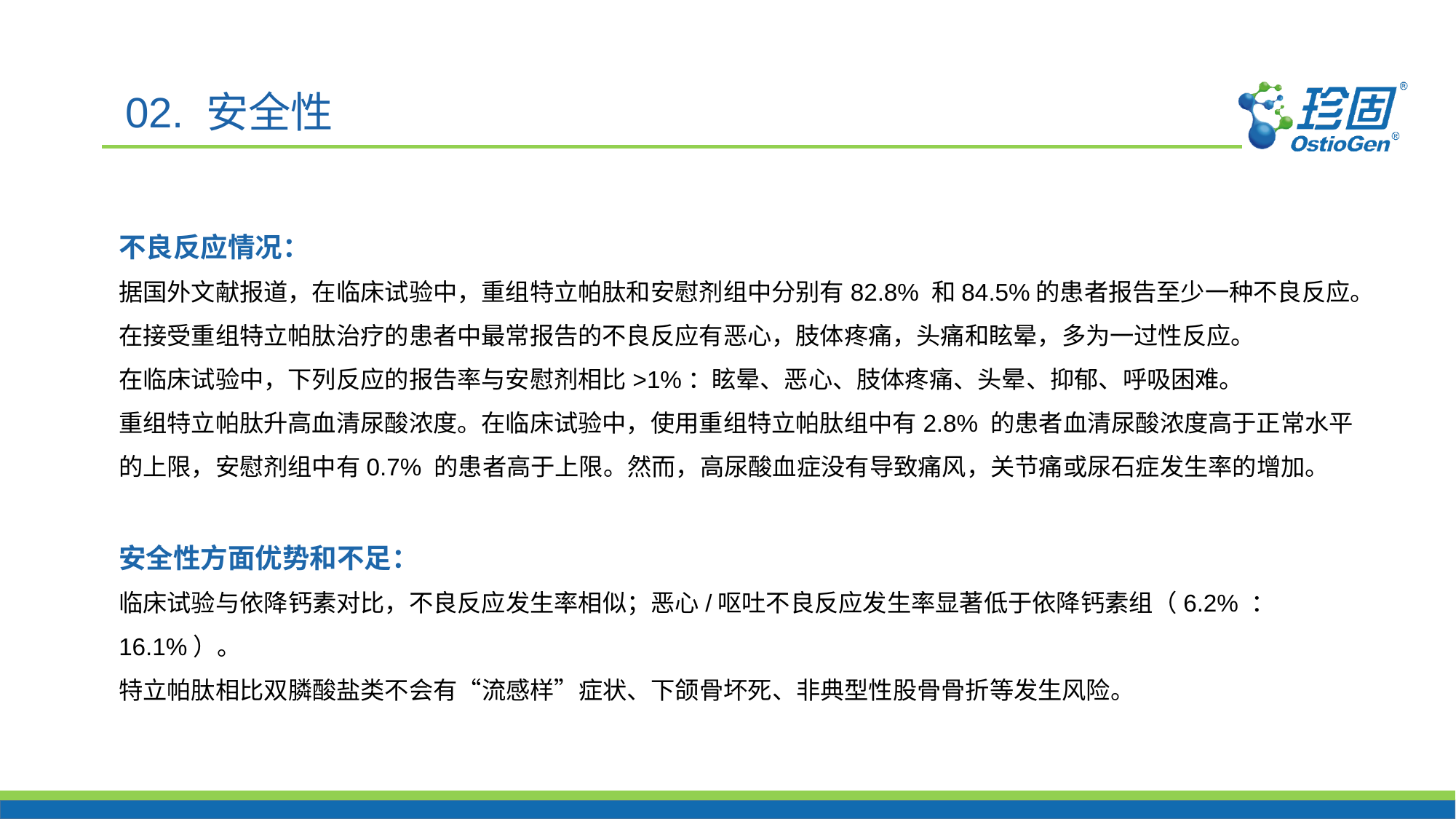

02. 安全性
不良反应情况：
据国外文献报道，在临床试验中，重组特立帕肽和安慰剂组中分别有82.8% 和84.5%的患者报告至少一种不良反应。在接受重组特立帕肽治疗的患者中最常报告的不良反应有恶心，肢体疼痛，头痛和眩晕，多为一过性反应。
在临床试验中，下列反应的报告率与安慰剂相比>1%：眩晕、恶心、肢体疼痛、头晕、抑郁、呼吸困难。
重组特立帕肽升高血清尿酸浓度。在临床试验中，使用重组特立帕肽组中有2.8% 的患者血清尿酸浓度高于正常水平的上限，安慰剂组中有0.7% 的患者高于上限。然而，高尿酸血症没有导致痛风，关节痛或尿石症发生率的增加。

安全性方面优势和不足：
临床试验与依降钙素对比，不良反应发生率相似；恶心/呕吐不良反应发生率显著低于依降钙素组（6.2% ：16.1%）。
特立帕肽相比双膦酸盐类不会有“流感样”症状、下颌骨坏死、非典型性股骨骨折等发生风险。